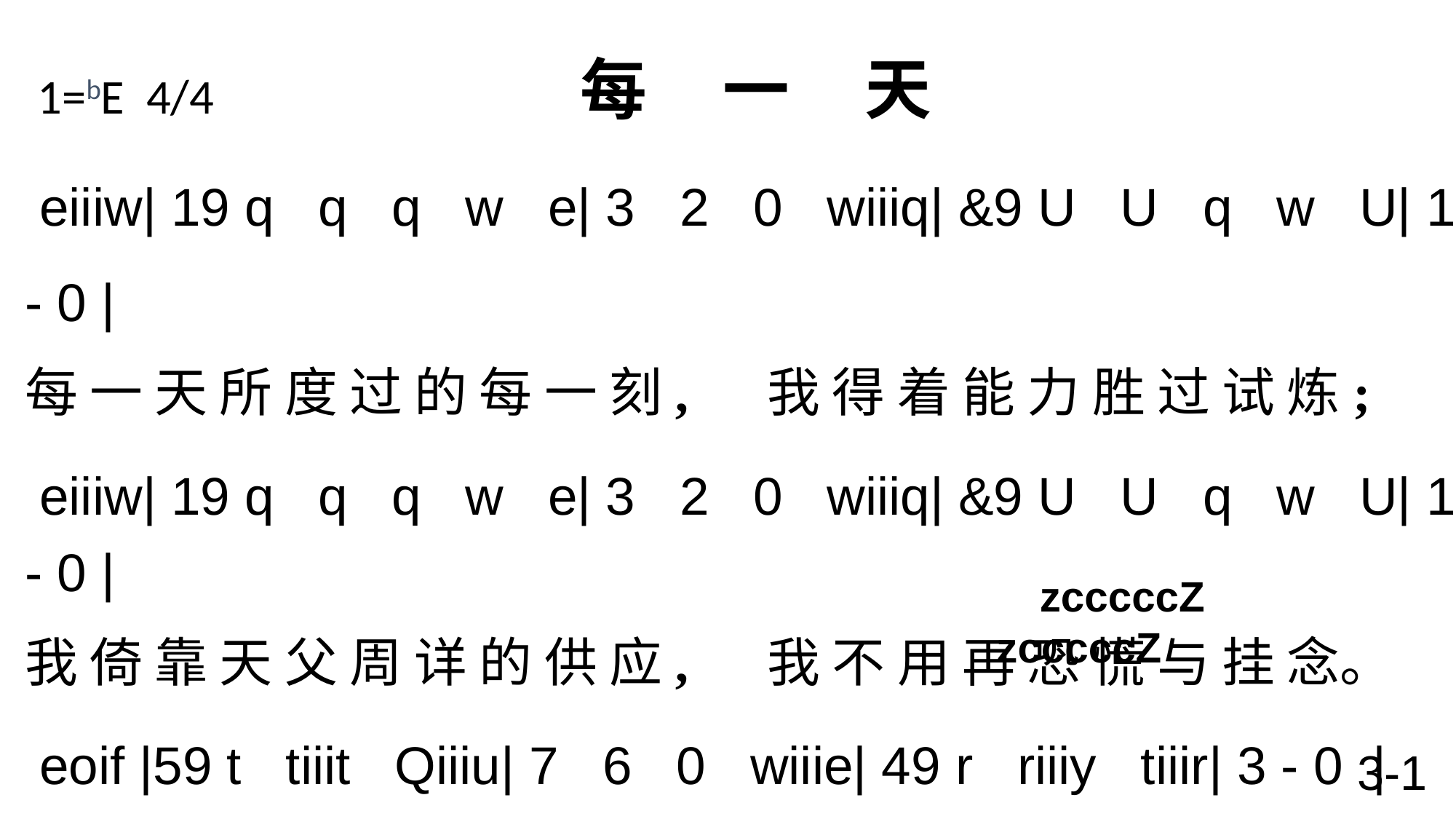

1=bE  4/4                                    每     一     天
 eiiiw| 19 q   q   q   w   e| 3   2   0   wiiiq| &9 U   U   q   w   U| 1 - 0 |
每 一 天 所 度 过 的 每 一 刻,     我 得 着 能 力 胜 过 试 炼;
 eiiiw| 19 q   q   q   w   e| 3   2   0   wiiiq| &9 U   U   q   w   U| 1 - 0 |
我 倚 靠 天 父 周 详 的 供 应,     我 不 用 再 恐 慌 与 挂 念。
 eoif |59 t   tiiit   Qiiiu| 7   6   0   wiiie| 49 r   riiiy   tiiir| 3 - 0  |
祂 的 心 极 仁 慈 无 可 测 度,     祂 每 天 都 有 最 好 安 排,
 eiiiw| 19 q   q   q   w   e| 3   2   0   wiiiq| &9 U   U    q  w   U| 1 - 0 \
不 论 忧 或 喜 祂 慈 爱 显 明,     劳 苦 中 祂 赐      安      泰。
    zcccccZ   zcccccZ
3-1